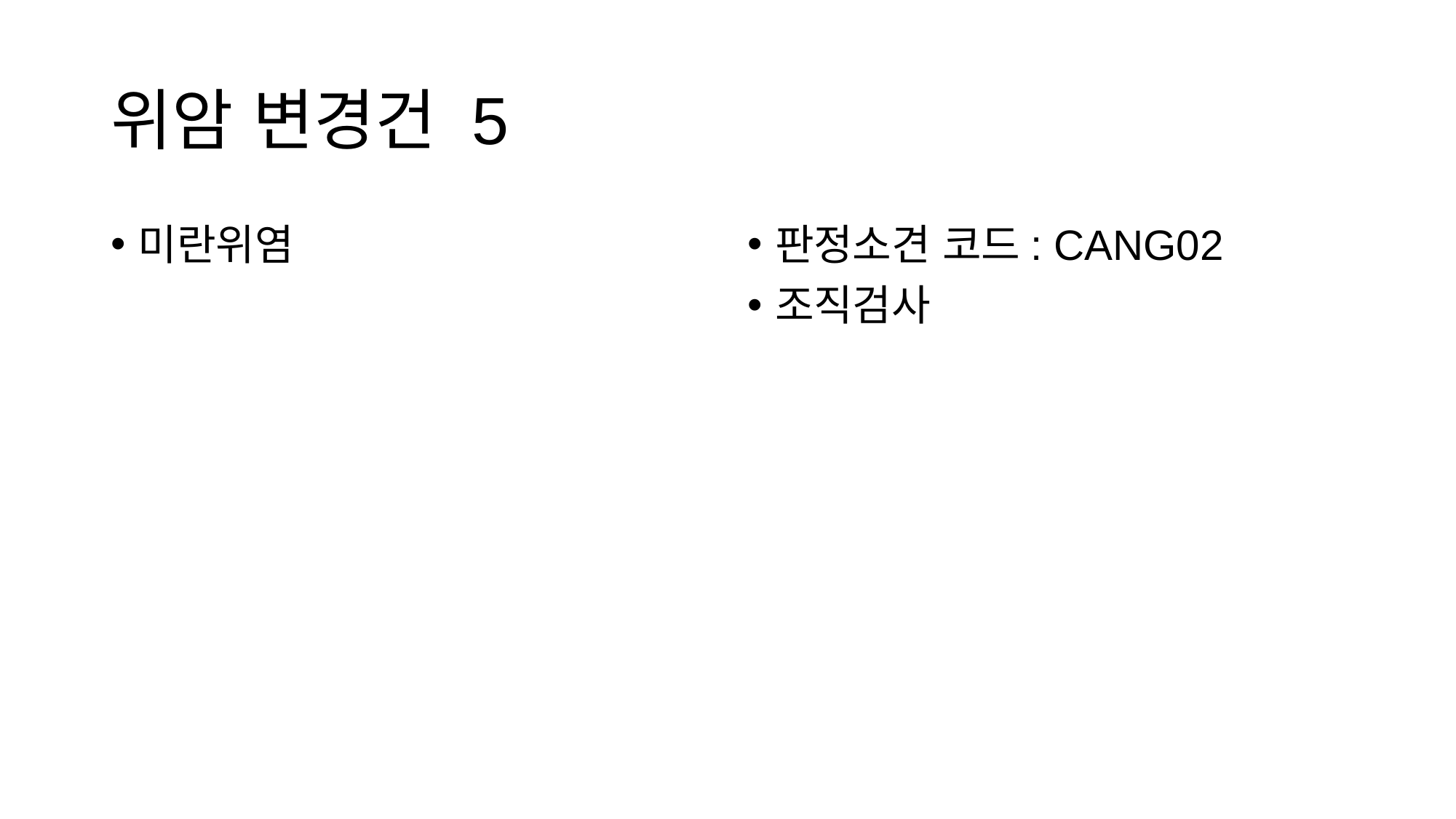

# 위암 변경건 5
미란위염
판정소견 코드: CANG02
조직검사